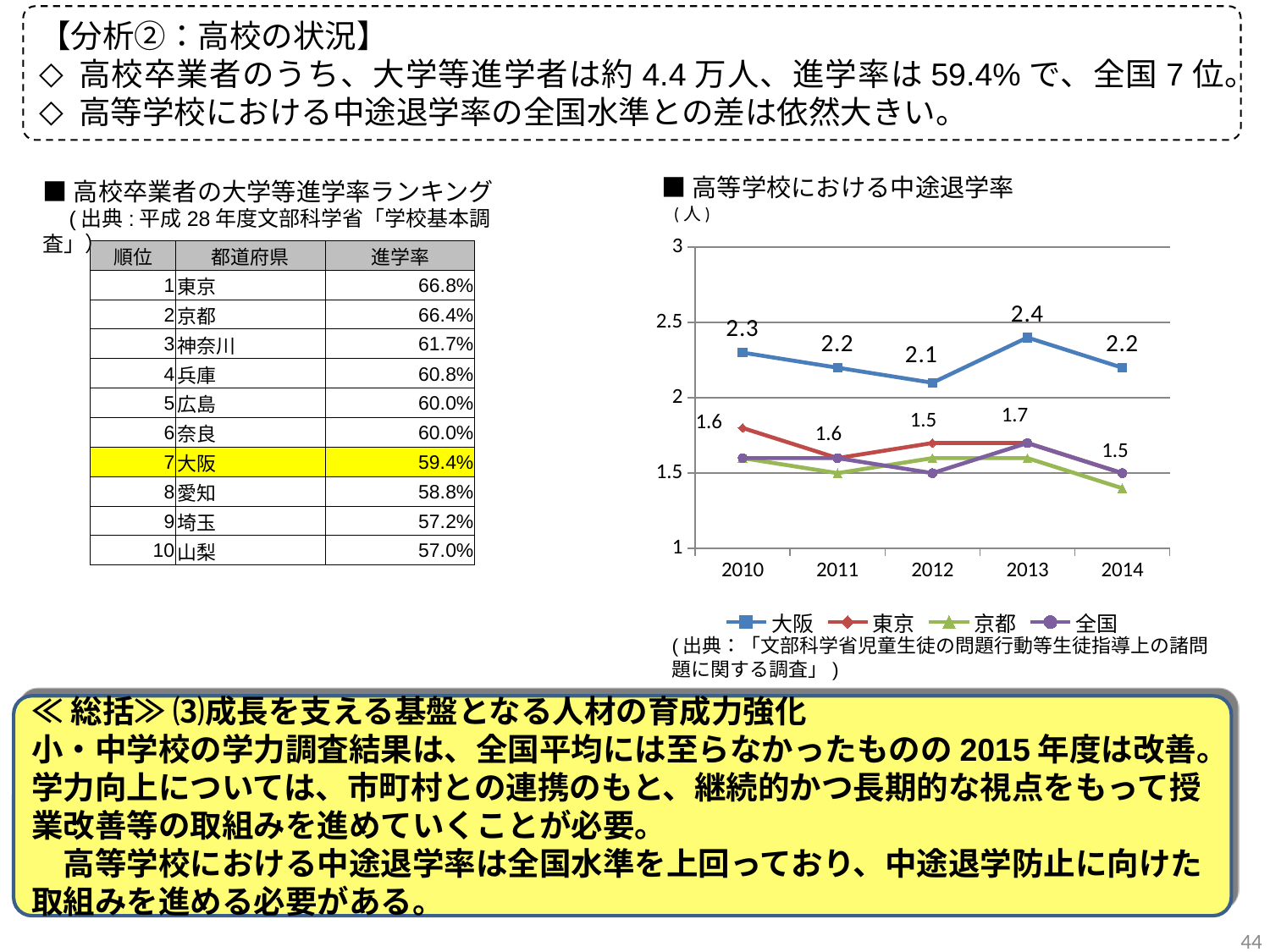

【分析②：高校の状況】
高校卒業者のうち、大学等進学者は約4.4万人、進学率は59.4%で、全国7位。
高等学校における中途退学率の全国水準との差は依然大きい。
■高等学校における中途退学率
■高校卒業者の大学等進学率ランキング
　(出典:平成28年度文部科学省「学校基本調査」）
(人)

### Chart

| Category | 大阪 | 東京 | 京都 | 全国 |
|---|---|---|---|---|
| 2010 | 2.3 | 1.8 | 1.6 | 1.6 |
| 2011 | 2.2 | 1.6 | 1.5 | 1.6 |
| 2012 | 2.1 | 1.7 | 1.6 | 1.5 |
| 2013 | 2.4 | 1.7 | 1.6 | 1.7 |
| 2014 | 2.2 | 1.5 | 1.4 | 1.5 |
| 順位 | 都道府県 | 進学率 |
| --- | --- | --- |
| 1 | 東京 | 66.8% |
| 2 | 京都 | 66.4% |
| 3 | 神奈川 | 61.7% |
| 4 | 兵庫 | 60.8% |
| 5 | 広島 | 60.0% |
| 6 | 奈良 | 60.0% |
| 7 | 大阪 | 59.4% |
| 8 | 愛知 | 58.8% |
| 9 | 埼玉 | 57.2% |
| 10 | 山梨 | 57.0% |
(出典：「文部科学省児童生徒の問題行動等生徒指導上の諸問題に関する調査」)
≪総括≫ ⑶成長を支える基盤となる人材の育成力強化
小・中学校の学力調査結果は、全国平均には至らなかったものの2015年度は改善。学力向上については、市町村との連携のもと、継続的かつ長期的な視点をもって授業改善等の取組みを進めていくことが必要。
　高等学校における中途退学率は全国水準を上回っており、中途退学防止に向けた取組みを進める必要がある。
44